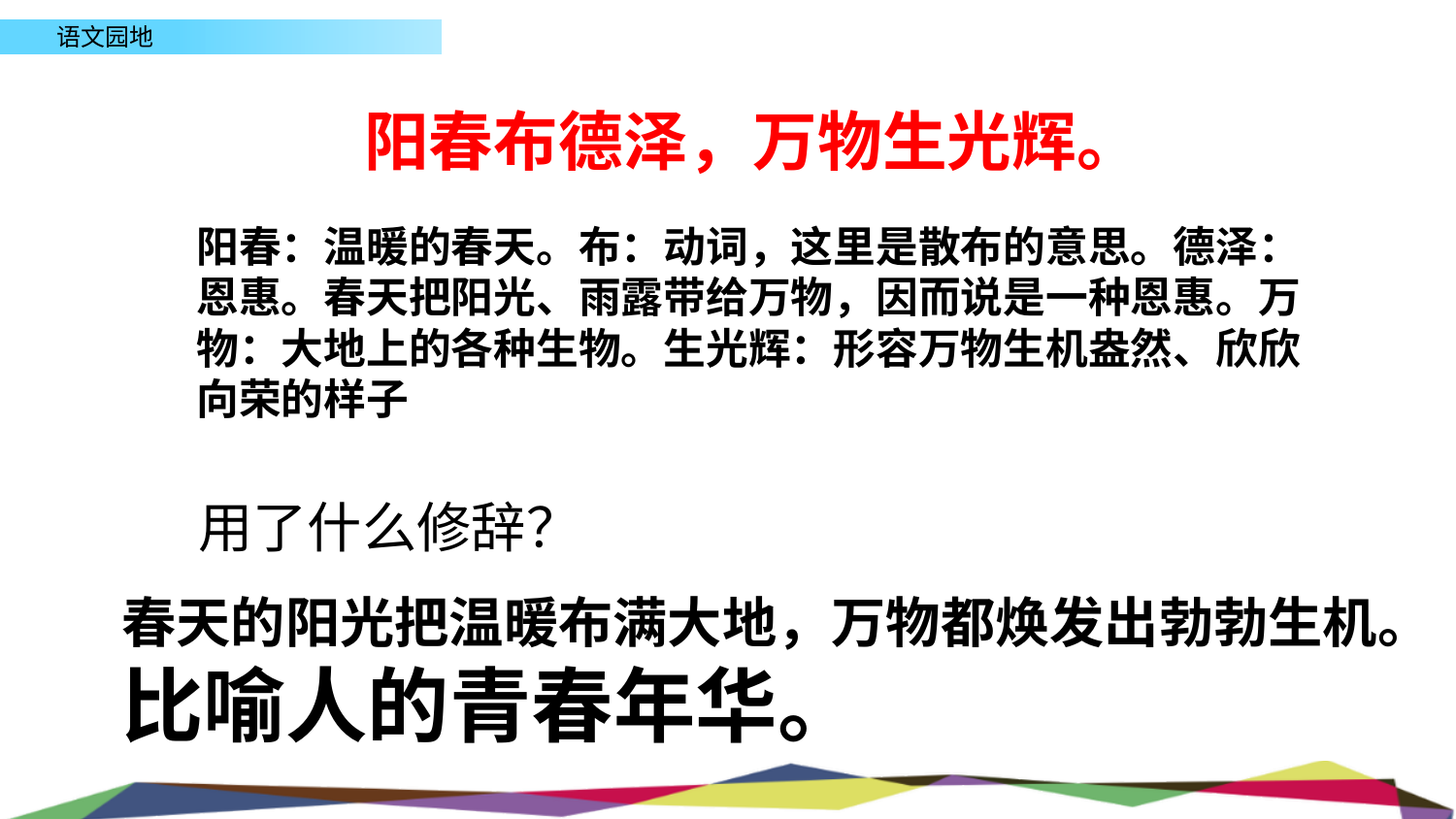

阳春布德泽，万物生光辉。
阳春：温暖的春天。布：动词，这里是散布的意思。德泽：恩惠。春天把阳光、雨露带给万物，因而说是一种恩惠。万物：大地上的各种生物。生光辉：形容万物生机盎然、欣欣向荣的样子
用了什么修辞？
春天的阳光把温暖布满大地，万物都焕发出勃勃生机。比喻人的青春年华。